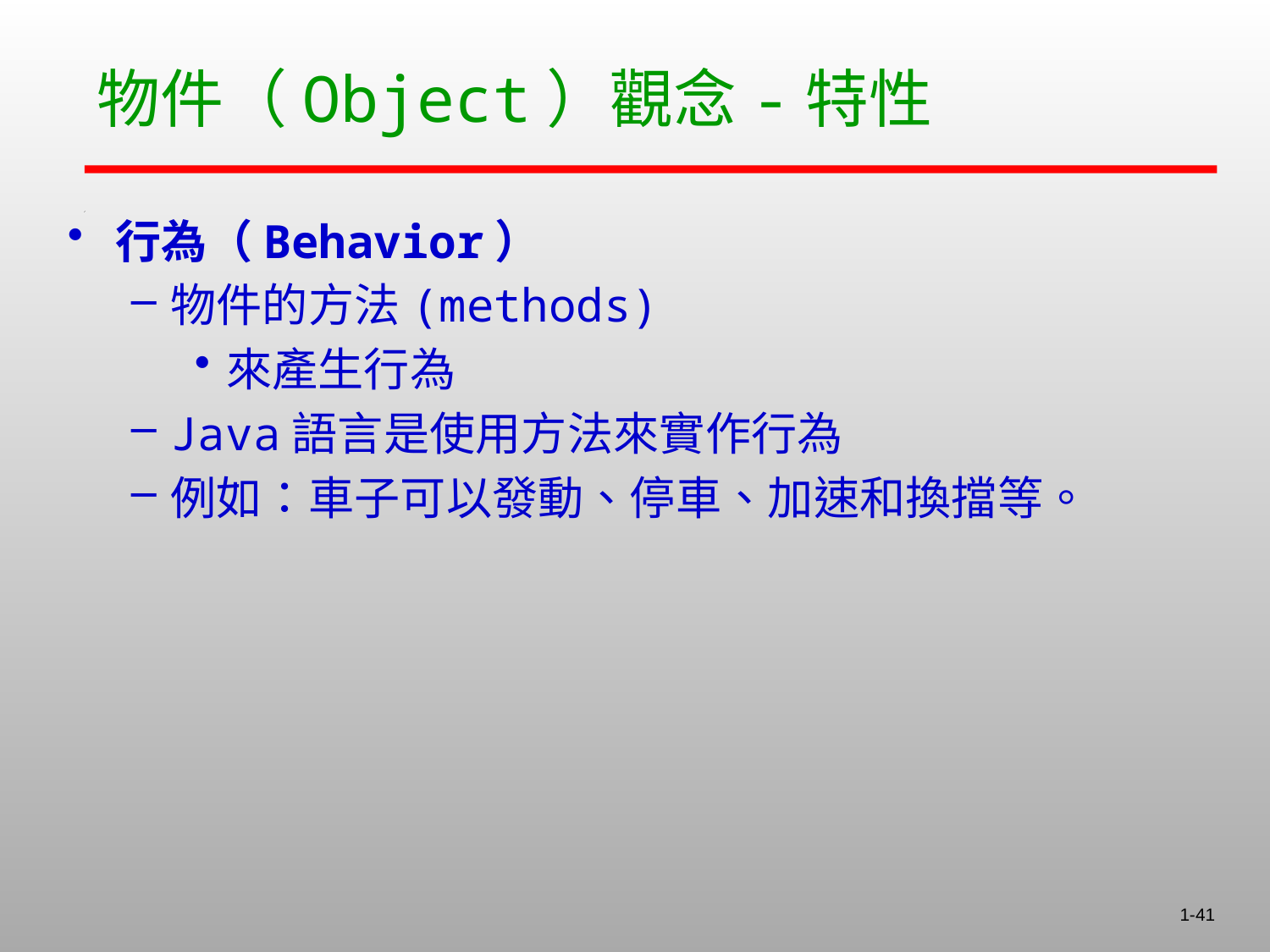

# 物件（Object）觀念-特性
行為（Behavior）
物件的方法(methods)
來產生行為
Java語言是使用方法來實作行為
例如：車子可以發動、停車、加速和換擋等。
1-41